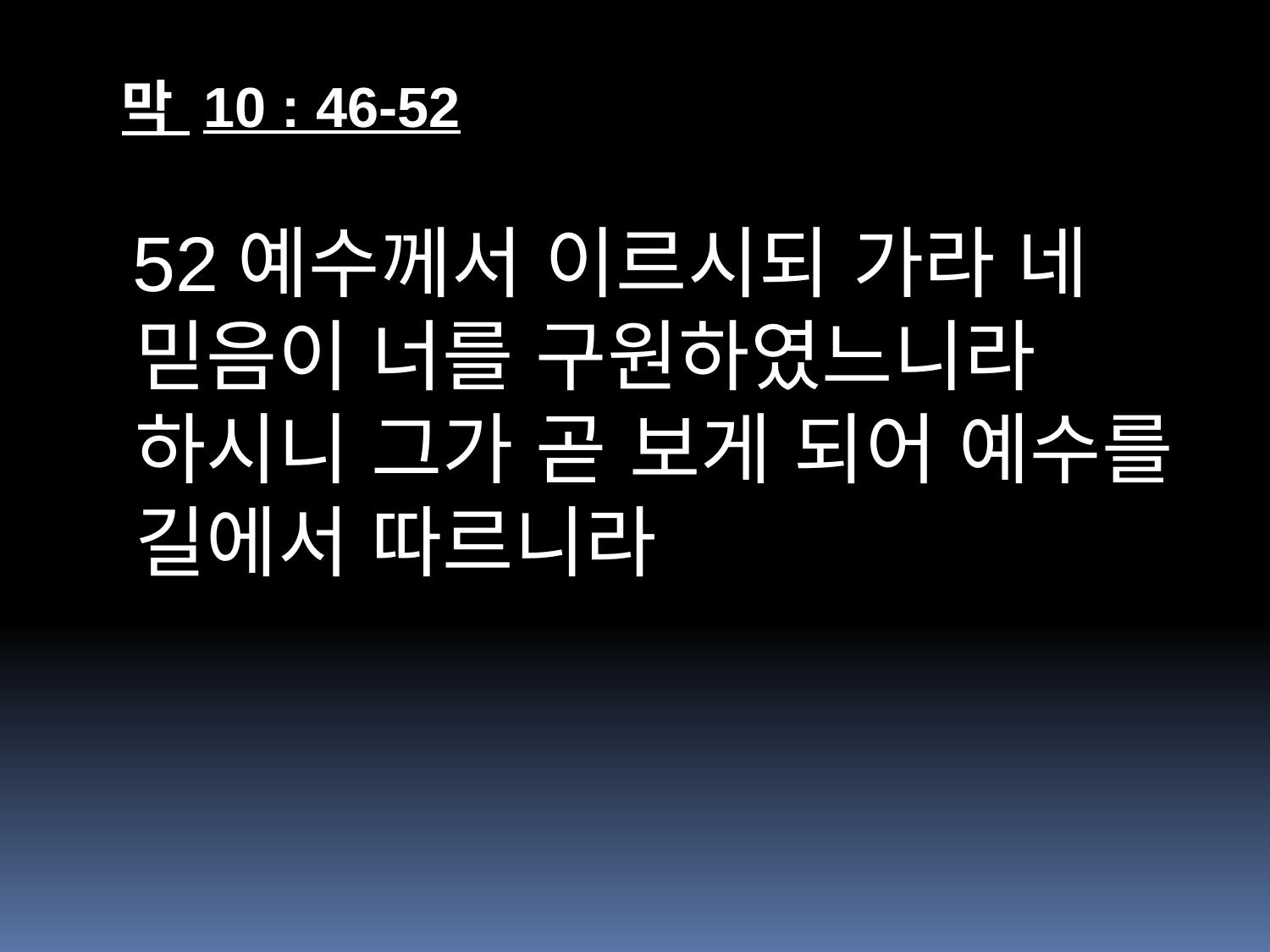

막 10 : 46-52

  52예수께서 이르시되 가라 네 믿음이 너를 구원하였느니라 하시니 그가 곧 보게 되어 예수를 길에서 따르니라